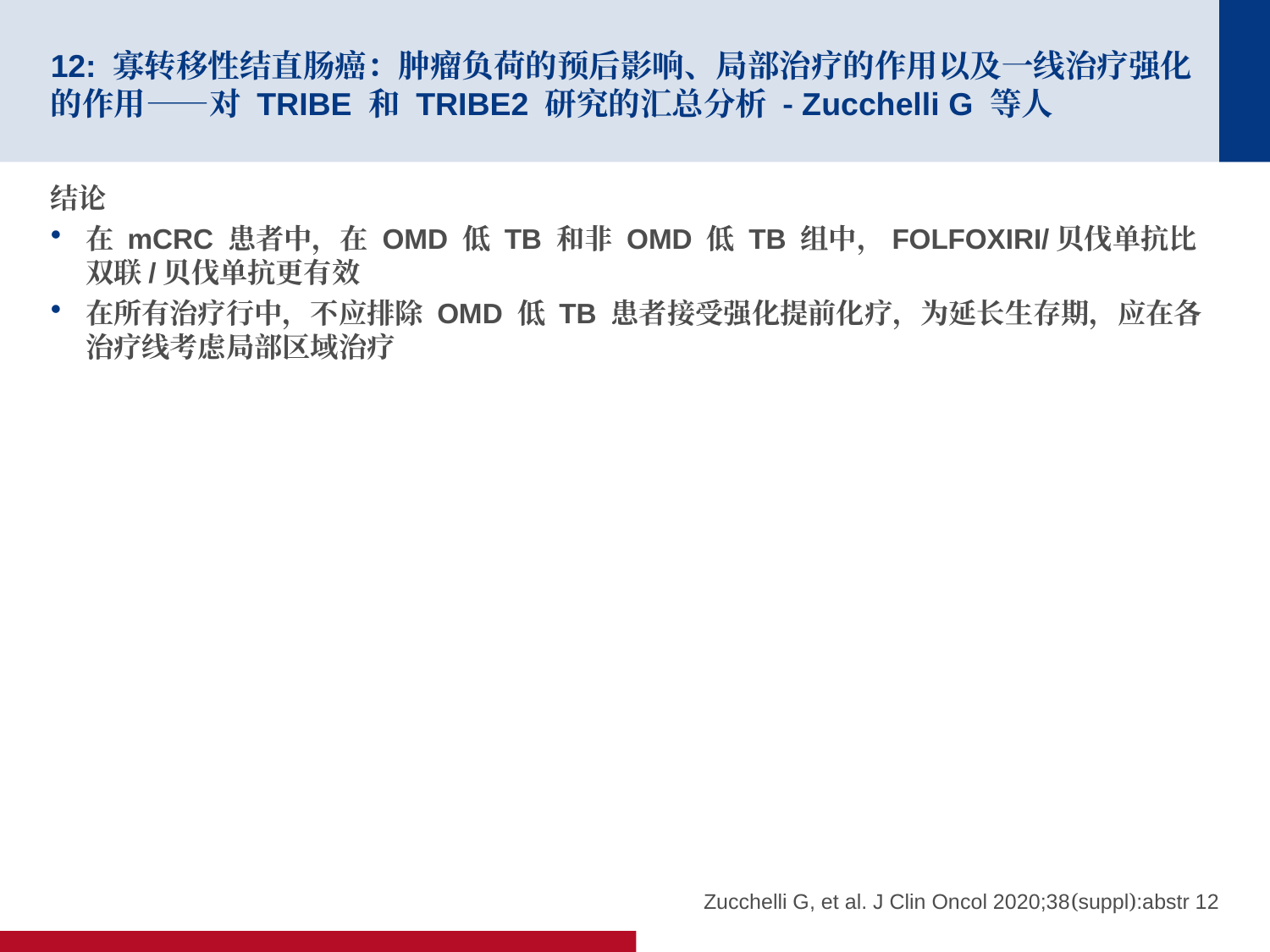

# 12: 寡转移性结直肠癌：肿瘤负荷的预后影响、局部治疗的作用以及一线治疗强化的作用——对 TRIBE 和 TRIBE2 研究的汇总分析 - Zucchelli G 等人
结论
在 mCRC 患者中，在 OMD 低 TB 和非 OMD 低 TB 组中，FOLFOXIRI/贝伐单抗比双联/贝伐单抗更有效
在所有治疗行中，不应排除 OMD 低 TB 患者接受强化提前化疗，为延长生存期，应在各治疗线考虑局部区域治疗
Zucchelli G, et al. J Clin Oncol 2020;38(suppl):abstr 12